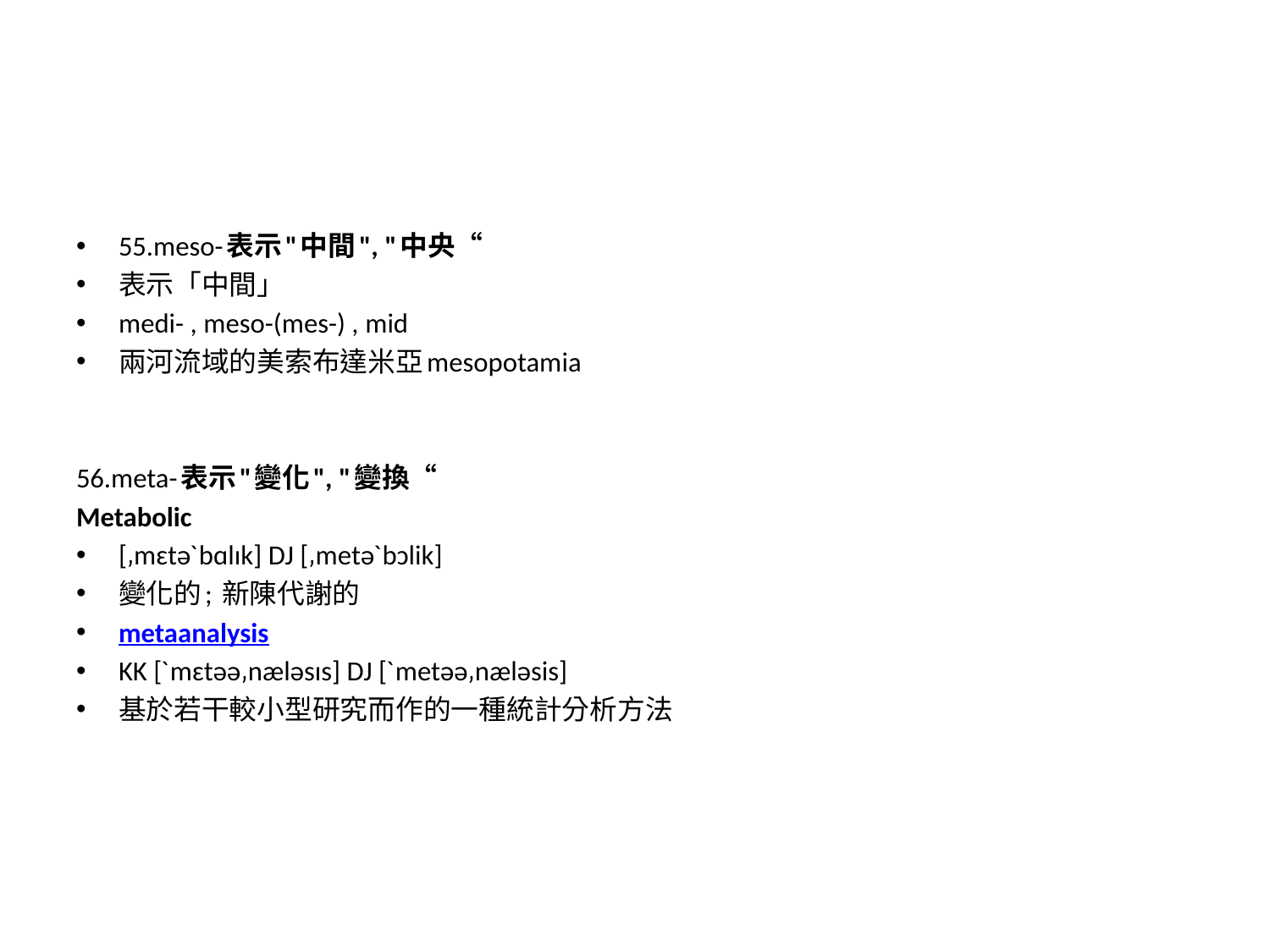

#
55.meso-表示"中間", "中央“
表示「中間」
medi- , meso-(mes-) , mid
兩河流域的美索布達米亞mesopotamia

56.meta-表示"變化", "變換“
Metabolic
[͵mɛtəˋbɑlɪk] DJ [͵metəˋbɔlik]
變化的; 新陳代謝的
metaanalysis
KK [ˋmɛtəə͵næləsɪs] DJ [ˋmetəə͵næləsis]
基於若干較小型研究而作的一種統計分析方法